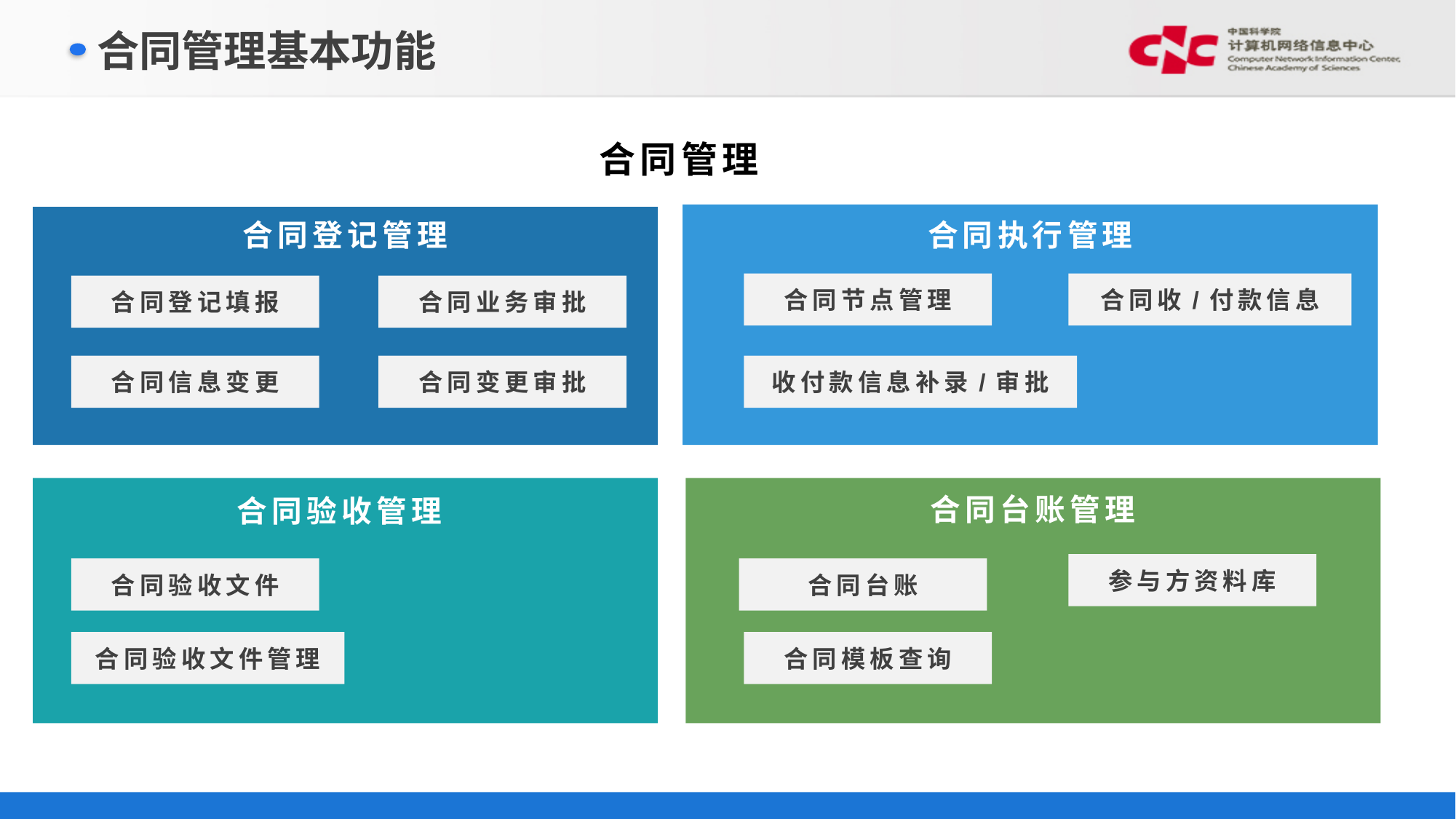

# 合同管理基本功能
合同管理
合同登记管理
合同执行管理

合同节点管理
合同收/付款信息
合同登记填报
合同业务审批
合同信息变更
合同变更审批
收付款信息补录/审批
合同台账管理

合同验收管理
参与方资料库
合同验收文件
合同台账
合同模板查询
合同验收文件管理